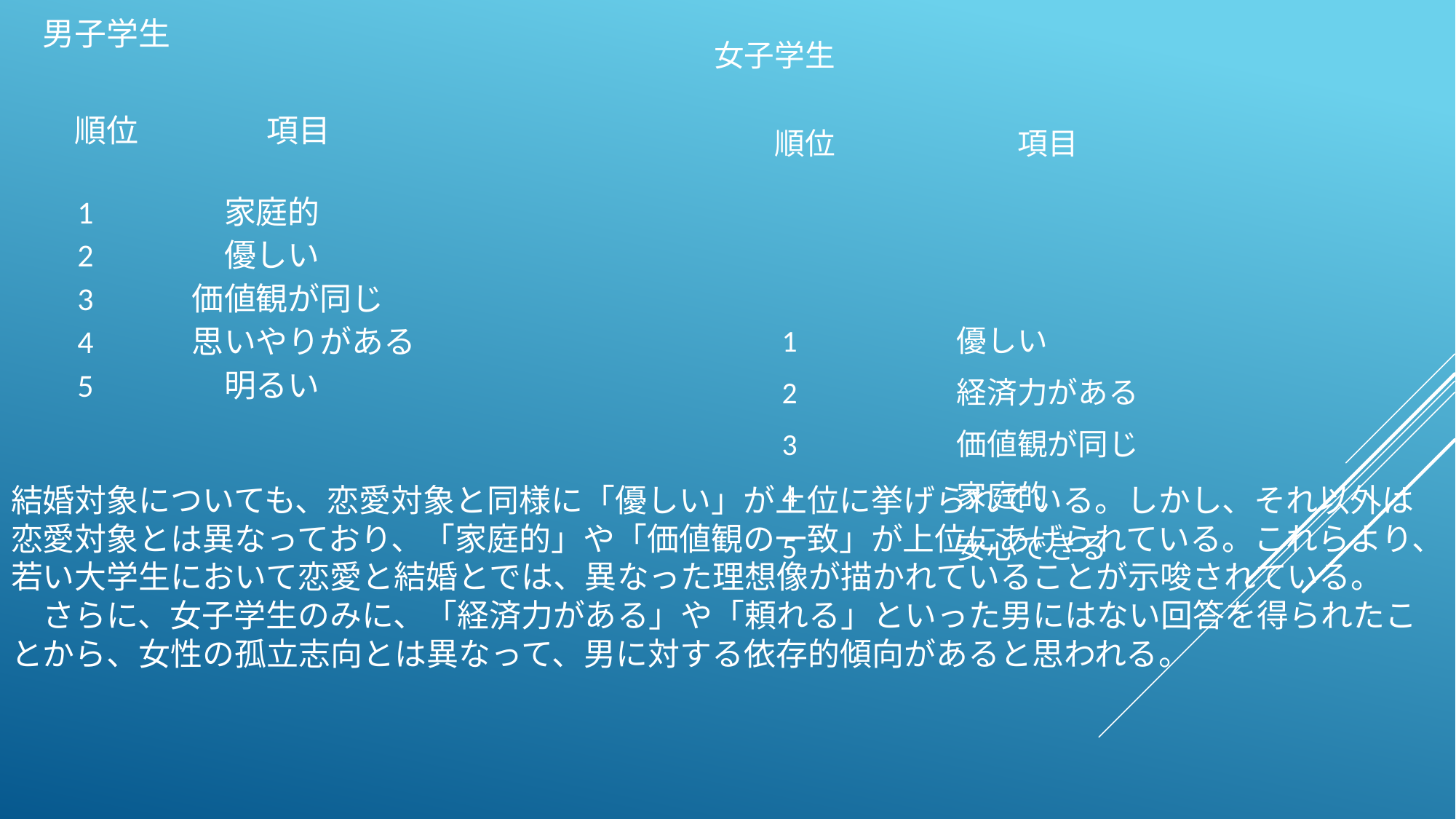

男子学生

　　順位　　　　項目
　　1　　　　家庭的
　　2　　　　優しい
　　3　　　価値観が同じ
　　4　　　思いやりがある
　　5　　　　明るい
結婚対象についても、恋愛対象と同様に「優しい」が上位に挙げられている。しかし、それ以外は恋愛対象とは異なっており、「家庭的」や「価値観の一致」が上位にあげられている。これらより、若い大学生において恋愛と結婚とでは、異なった理想像が描かれていることが示唆されている。
　さらに、女子学生のみに、「経済力がある」や「頼れる」といった男にはない回答を得られたことから、女性の孤立志向とは異なって、男に対する依存的傾向があると思われる。

　女子学生
　　　順位　　　　　　項目
　　　1　　　　　優しい
　　　2　　　　　経済力がある
　　　3　　　　　価値観が同じ
　　　4　　　　　家庭的
　　　5　　　　　安心できる